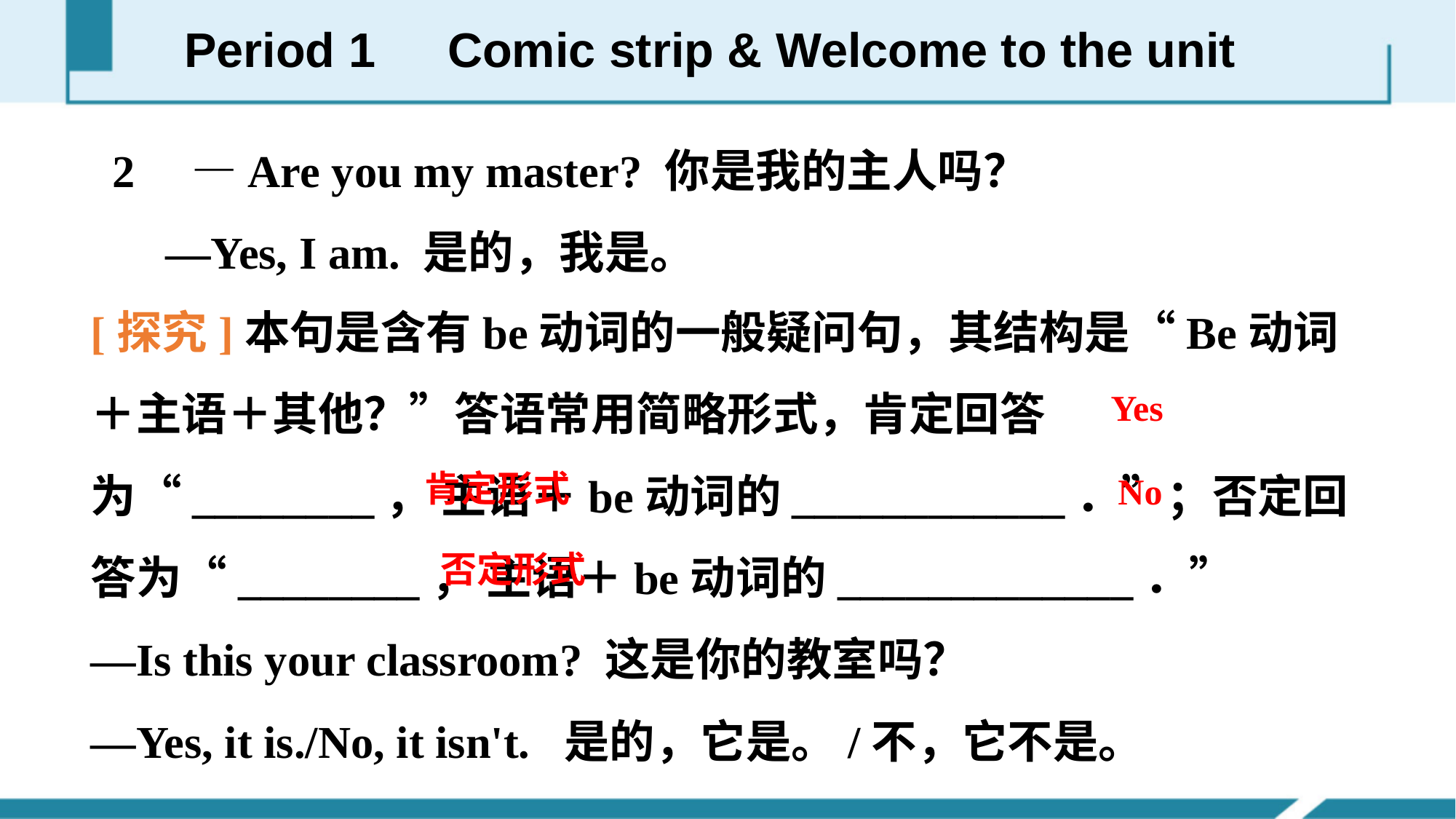

Period 1　Comic strip & Welcome to the unit
　2　—Are you my master? 你是我的主人吗？
	—Yes, I am. 是的，我是。
[探究]本句是含有be动词的一般疑问句，其结构是“Be动词＋主语＋其他？”答语常用简略形式，肯定回答为“________， 主语＋be动词的____________．”；否定回答为“________， 主语＋be动词的_____________．”
—Is this your classroom? 这是你的教室吗？
—Yes, it is./No, it isn't.  是的，它是。/不，它不是。
Yes
肯定形式
No
否定形式